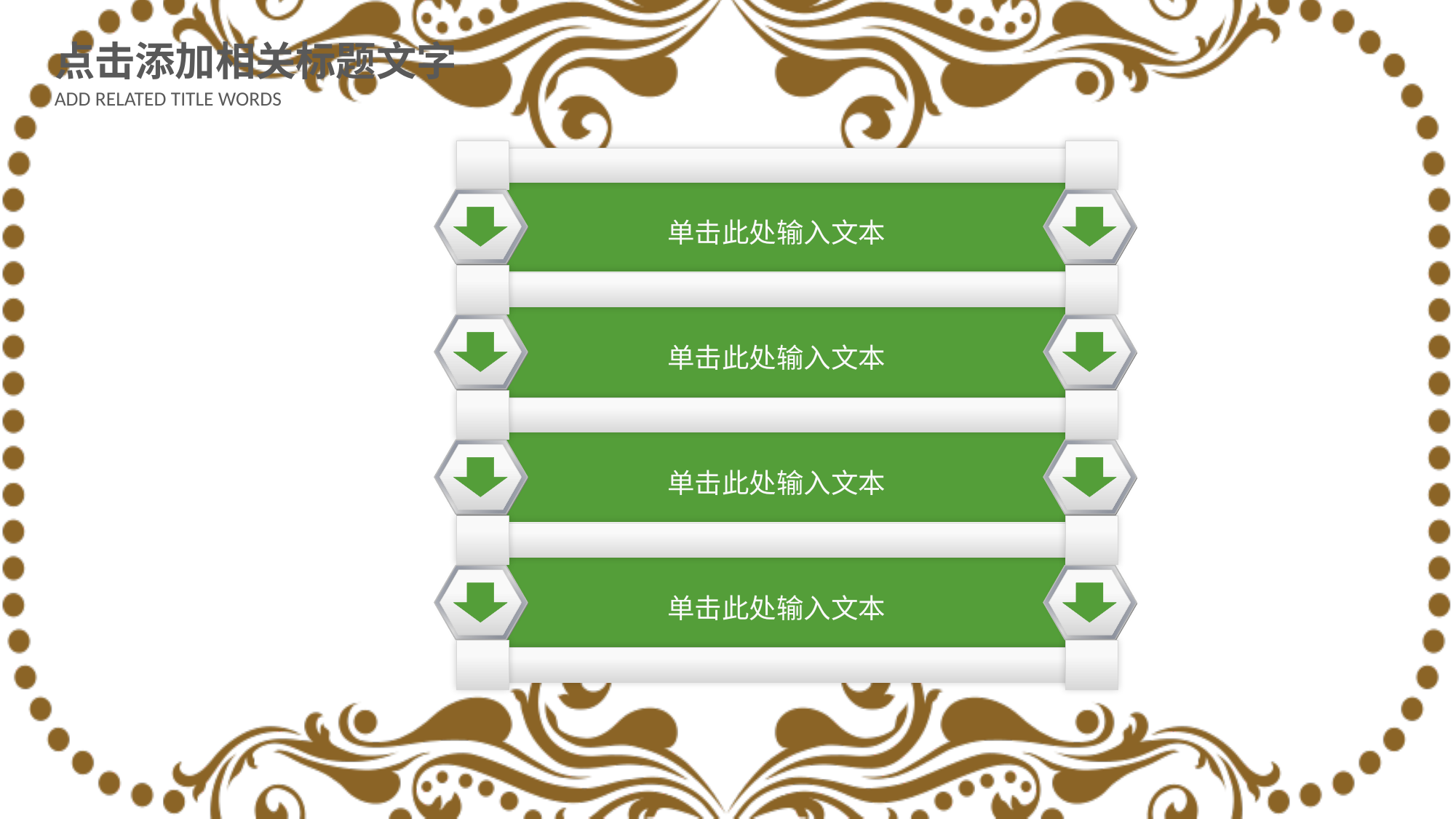

点击添加相关标题文字
ADD RELATED TITLE WORDS

单击此处输入文本

单击此处输入文本

单击此处输入文本

单击此处输入文本